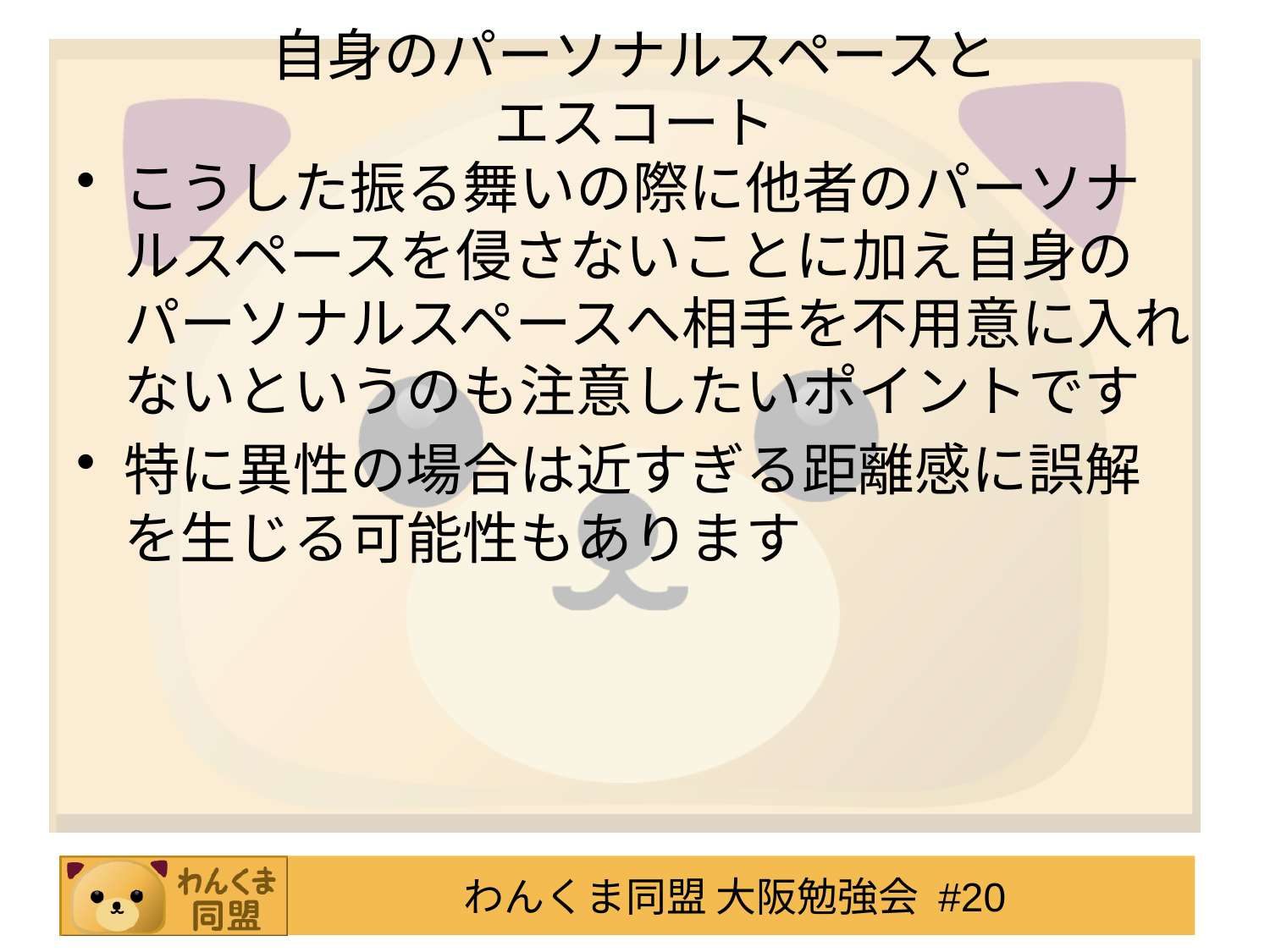

# 自身のパーソナルスペースと エスコート
こうした振る舞いの際に他者のパーソナルスペースを侵さないことに加え自身のパーソナルスペースへ相手を不用意に入れないというのも注意したいポイントです
特に異性の場合は近すぎる距離感に誤解を生じる可能性もあります